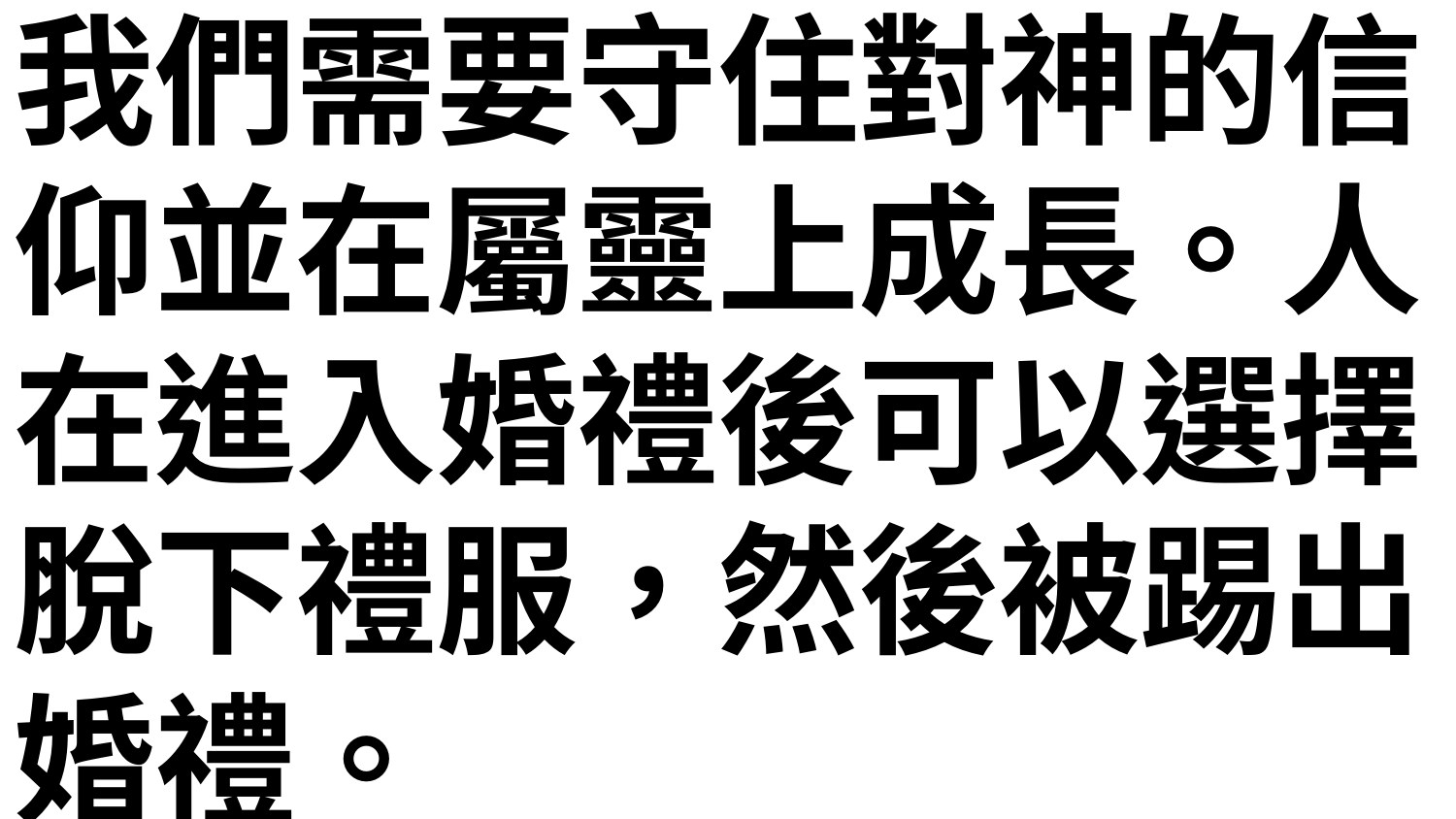

我們需要守住對神的信仰並在屬靈上成長。人在進入婚禮後可以選擇脫下禮服，然後被踢出婚禮。